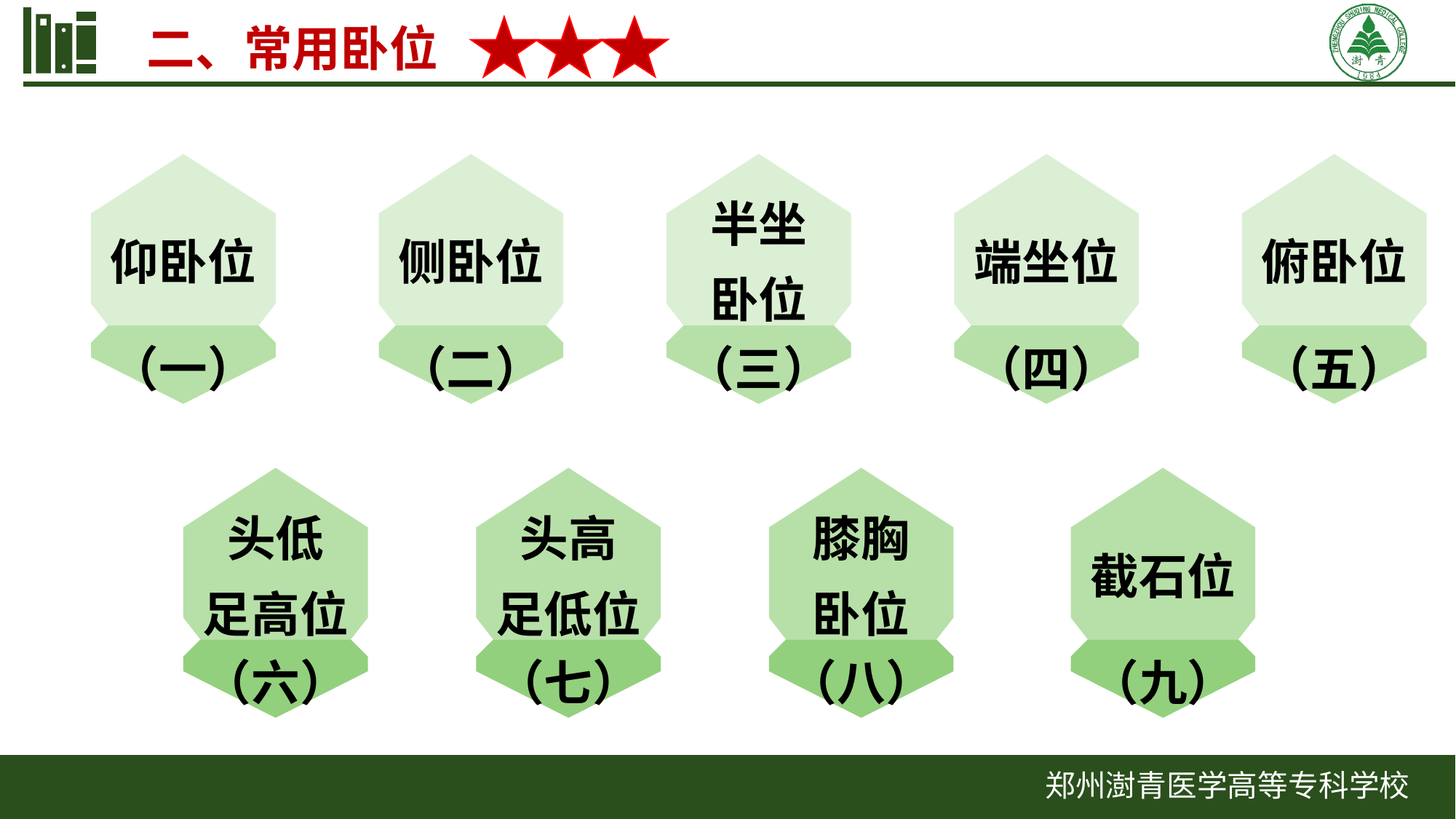

二、常用卧位

仰卧位
侧卧位
半坐
卧位
端坐位
俯卧位
（一）
（二）
（三）
（四）
（五）
头低
足高位
头高
足低位
膝胸
卧位
截石位
（六）
（七）
（八）
（九）